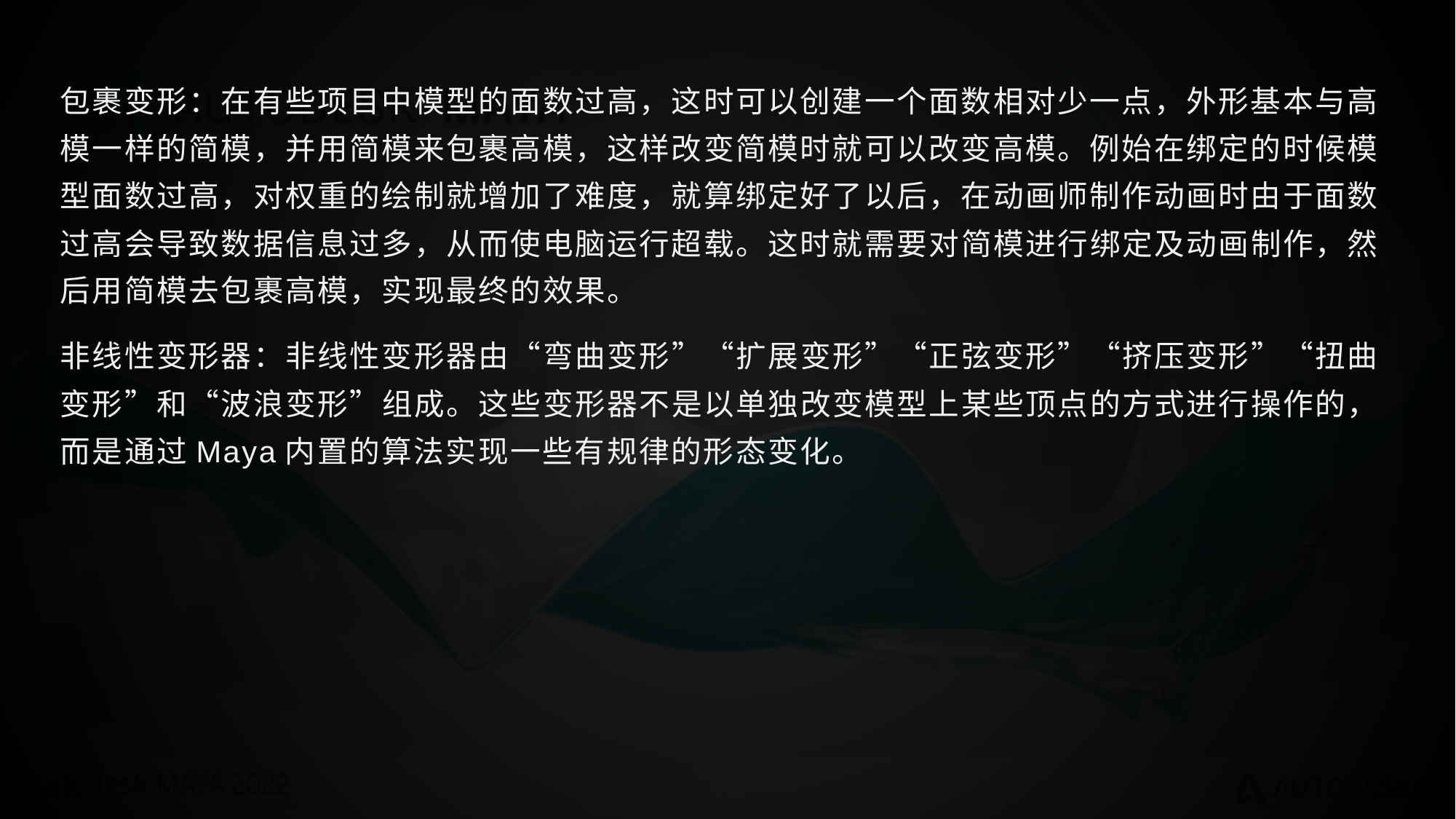

包裹变形：在有些项目中模型的面数过高，这时可以创建一个面数相对少一点，外形基本与高模一样的简模，并用简模来包裹高模，这样改变简模时就可以改变高模。例始在绑定的时候模型面数过高，对权重的绘制就增加了难度，就算绑定好了以后，在动画师制作动画时由于面数过高会导致数据信息过多，从而使电脑运行超载。这时就需要对简模进行绑定及动画制作，然后用简模去包裹高模，实现最终的效果。
非线性变形器：非线性变形器由“弯曲变形”“扩展变形”“正弦变形”“挤压变形”“扭曲变形”和“波浪变形”组成。这些变形器不是以单独改变模型上某些顶点的方式进行操作的，而是通过Maya内置的算法实现一些有规律的形态变化。